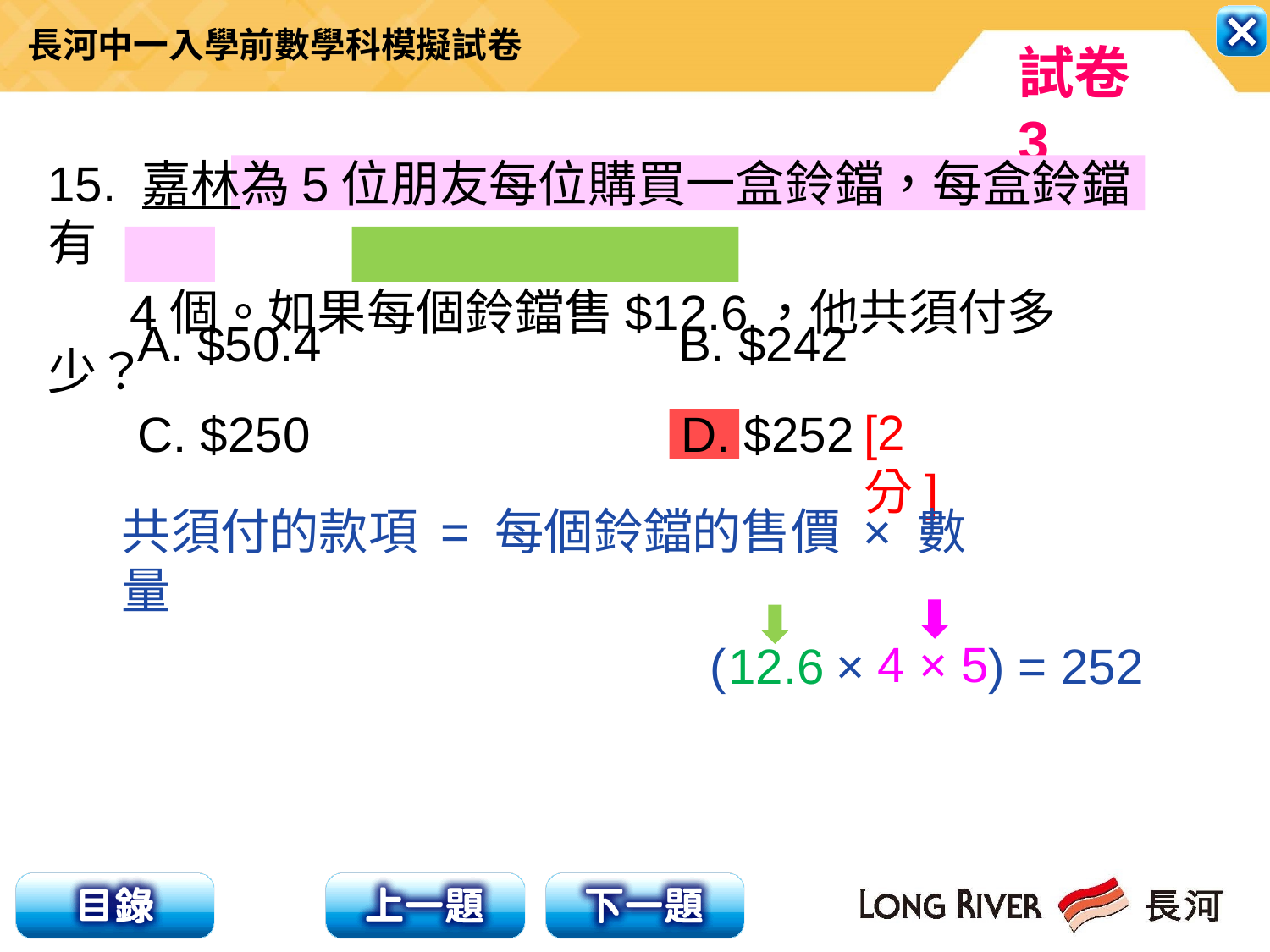

15. 嘉林為5位朋友每位購買一盒鈴鐺，每盒鈴鐺有
      4個。如果每個鈴鐺售$12.6，他共須付多少？

A. $50.4                          B. $242
C. $250                           D. $252
[2分]

共須付的款項 = 每個鈴鐺的售價 × 數量

4 × 5
(        ×         ) = 252
12.6